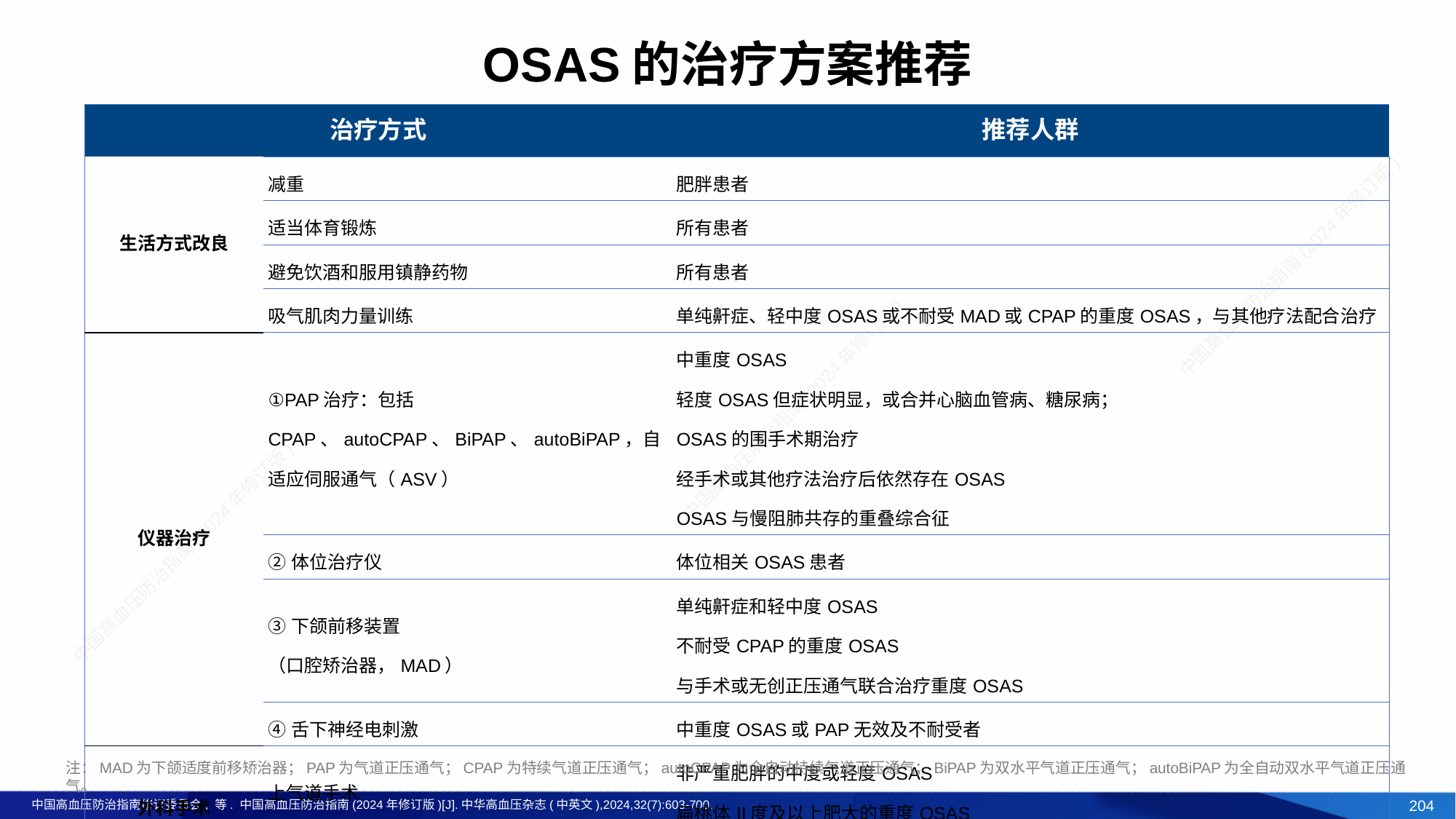

OSAS的治疗方案推荐
| 治疗方式 |  | 推荐人群 |
| --- | --- | --- |
| 生活方式改良 | 减重 | 肥胖患者 |
|  | 适当体育锻炼 | 所有患者 |
|  | 避免饮酒和服用镇静药物 | 所有患者 |
|  | 吸气肌肉力量训练 | 单纯鼾症、轻中度OSAS或不耐受MAD或CPAP的重度OSAS，与其他疗法配合治疗 |
| 仪器治疗 | ①PAP治疗：包括CPAP、autoCPAP、BiPAP、autoBiPAP，自适应伺服通气（ASV） | 中重度OSAS 轻度OSAS但症状明显，或合并心脑血管病、糖尿病； OSAS的围手术期治疗 经手术或其他疗法治疗后依然存在OSAS OSAS与慢阻肺共存的重叠综合征 |
|  | ②体位治疗仪 | 体位相关OSAS患者 |
|  | ③下颌前移装置 （口腔矫治器，MAD） | 单纯鼾症和轻中度OSAS 不耐受CPAP的重度OSAS 与手术或无创正压通气联合治疗重度OSAS |
|  | ④舌下神经电刺激 | 中重度OSAS或PAP无效及不耐受者 |
| 外科手术 | 上气道手术 | 非严重肥胖的中度或轻度OSAS 扁桃体II度及以上肥大的重度OSAS |
|  | 减重手术 | 有合并症的严重肥胖患者 |
注：MAD为下颌适度前移矫治器；PAP为气道正压通气；CPAP为特续气道正压通气；autoCPAP为全自动持续气道正压通气；BiPAP为双水平气道正压通气；autoBiPAP为全自动双水平气道正压通气。